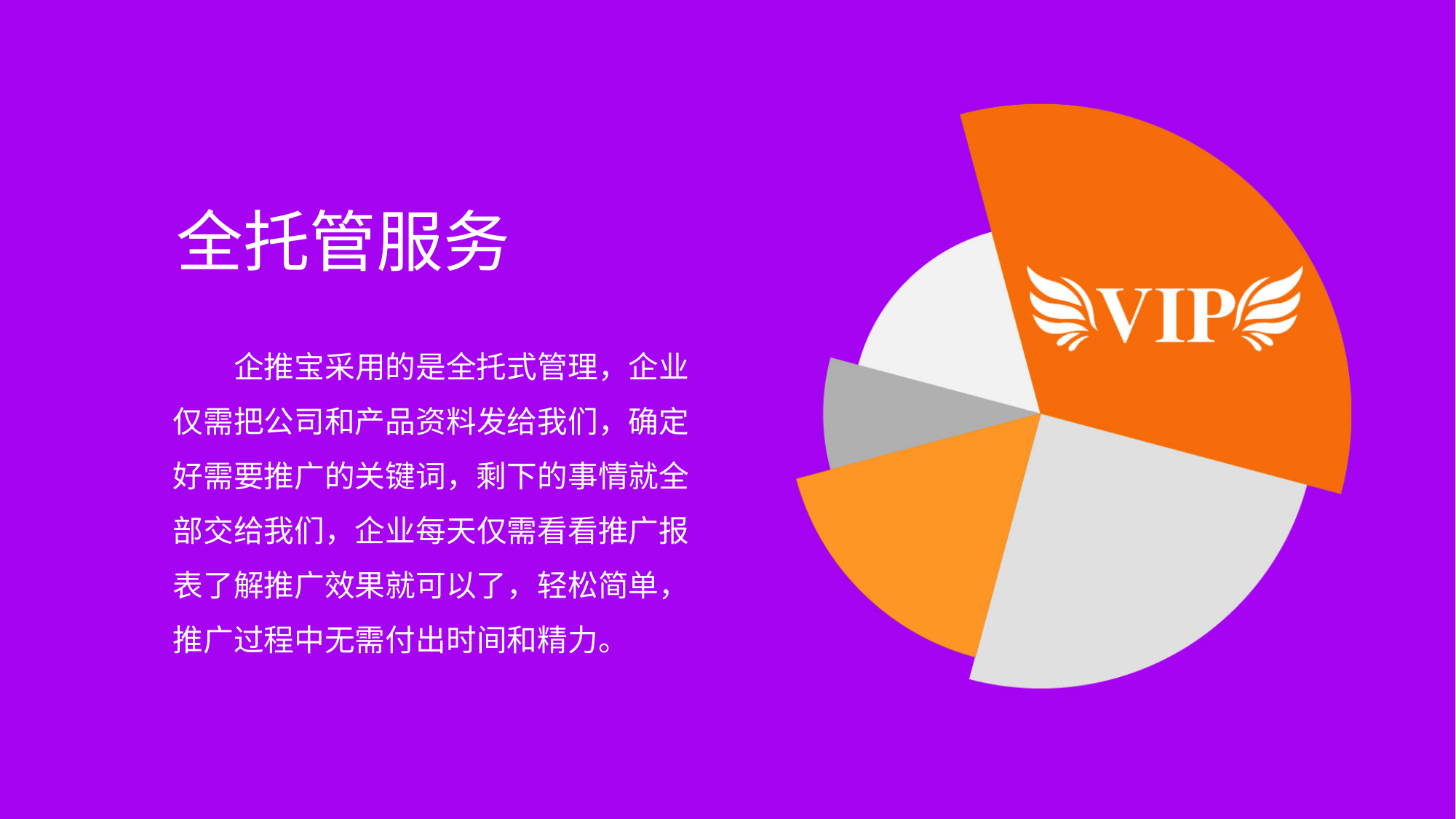

# 全托管服务
　　企推宝采用的是全托式管理，企业仅需把公司和产品资料发给我们，确定好需要推广的关键词，剩下的事情就全部交给我们，企业每天仅需看看推广报表了解推广效果就可以了，轻松简单，推广过程中无需付出时间和精力。